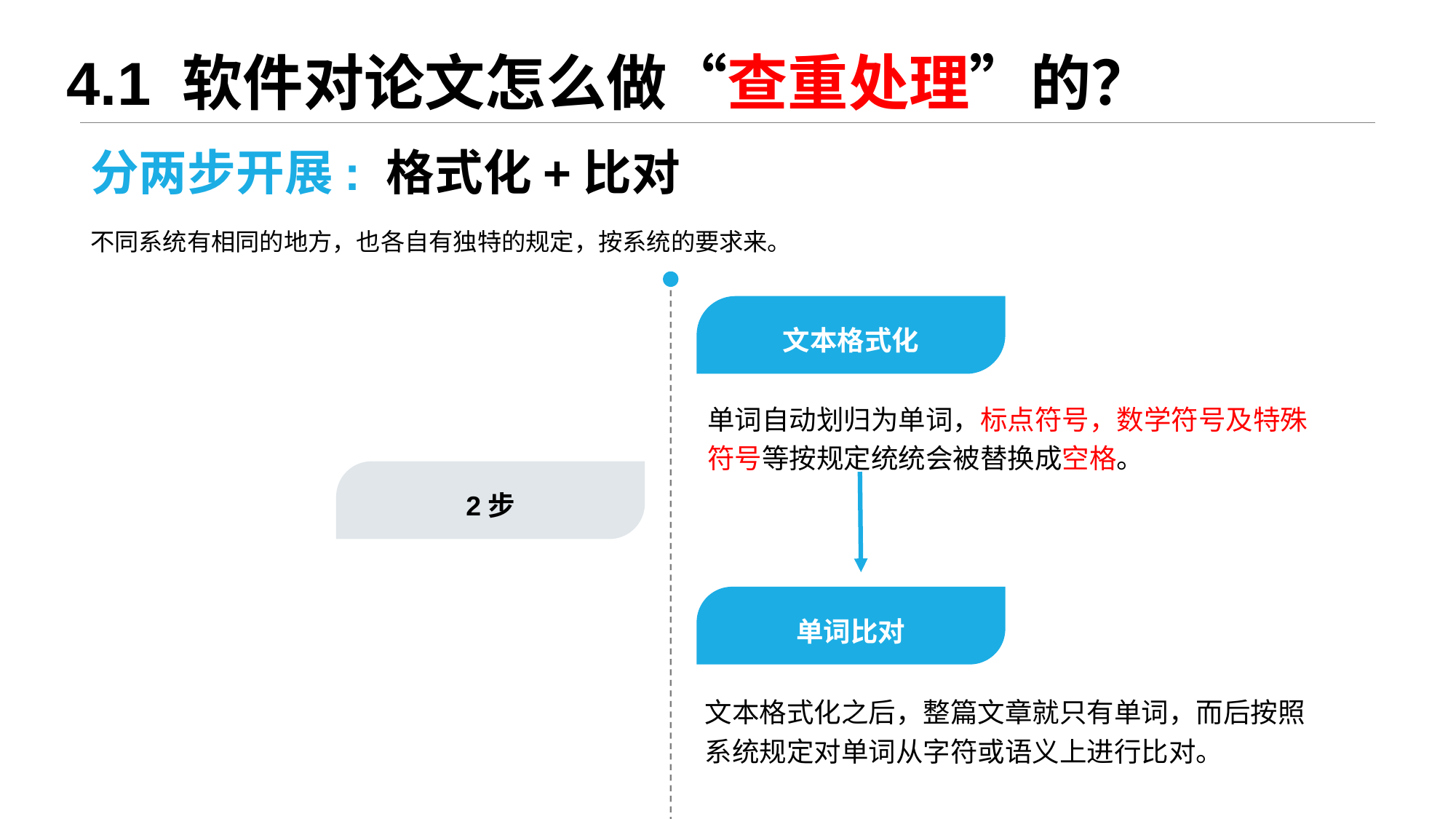

4.1 软件对论文怎么做“查重处理”的？
分两步开展: 格式化+比对
不同系统有相同的地方，也各自有独特的规定，按系统的要求来。

文本格式化
单词自动划归为单词，标点符号，数学符号及特殊符号等按规定统统会被替换成空格。
2步
单词比对
文本格式化之后，整篇文章就只有单词，而后按照系统规定对单词从字符或语义上进行比对。